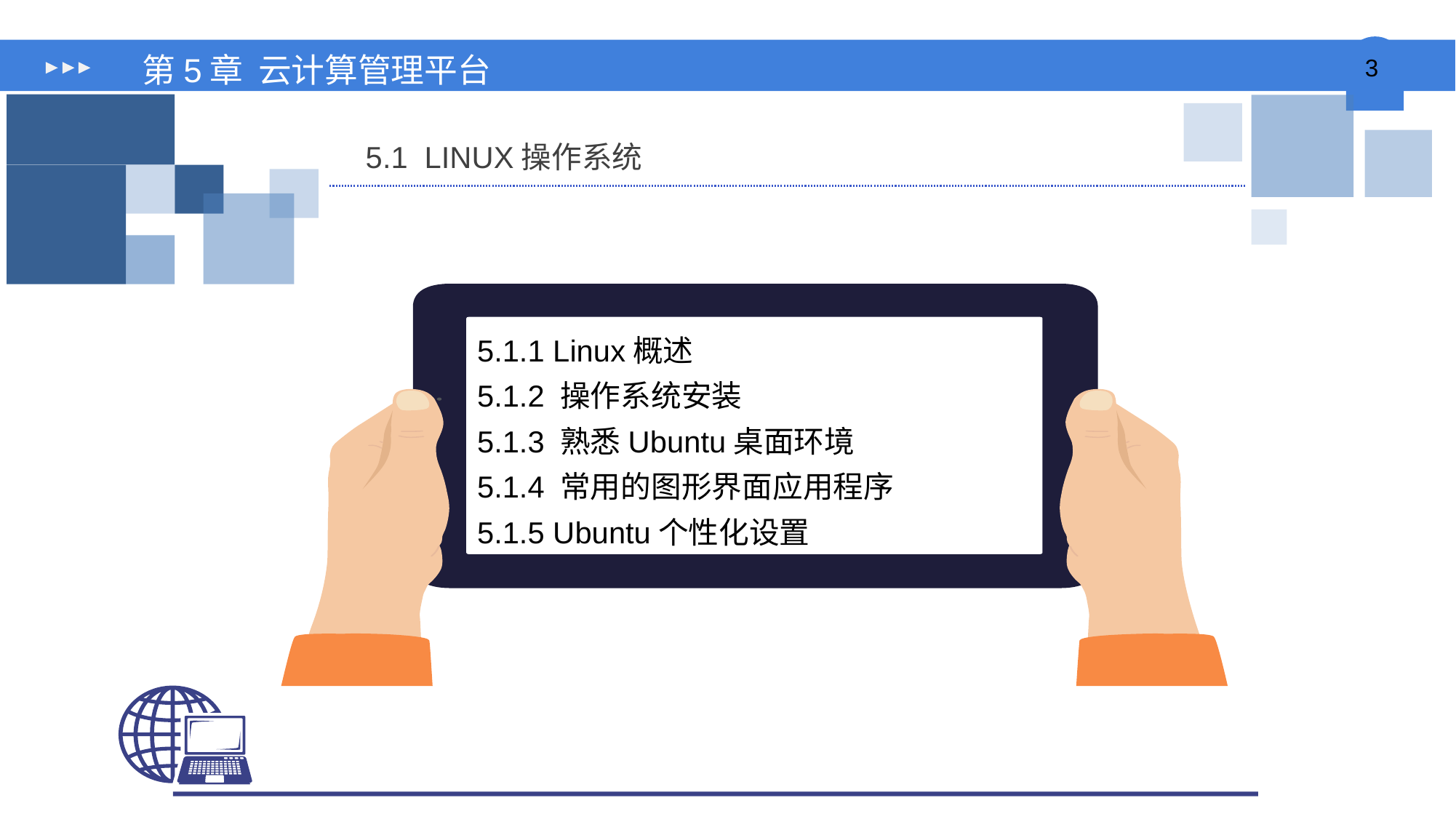

# 第5章  云计算管理平台
5.1  LINUX操作系统

5.1.1 Linux概述
5.1.2 操作系统安装
5.1.3 熟悉Ubuntu桌面环境
5.1.4 常用的图形界面应用程序
5.1.5 Ubuntu个性化设置